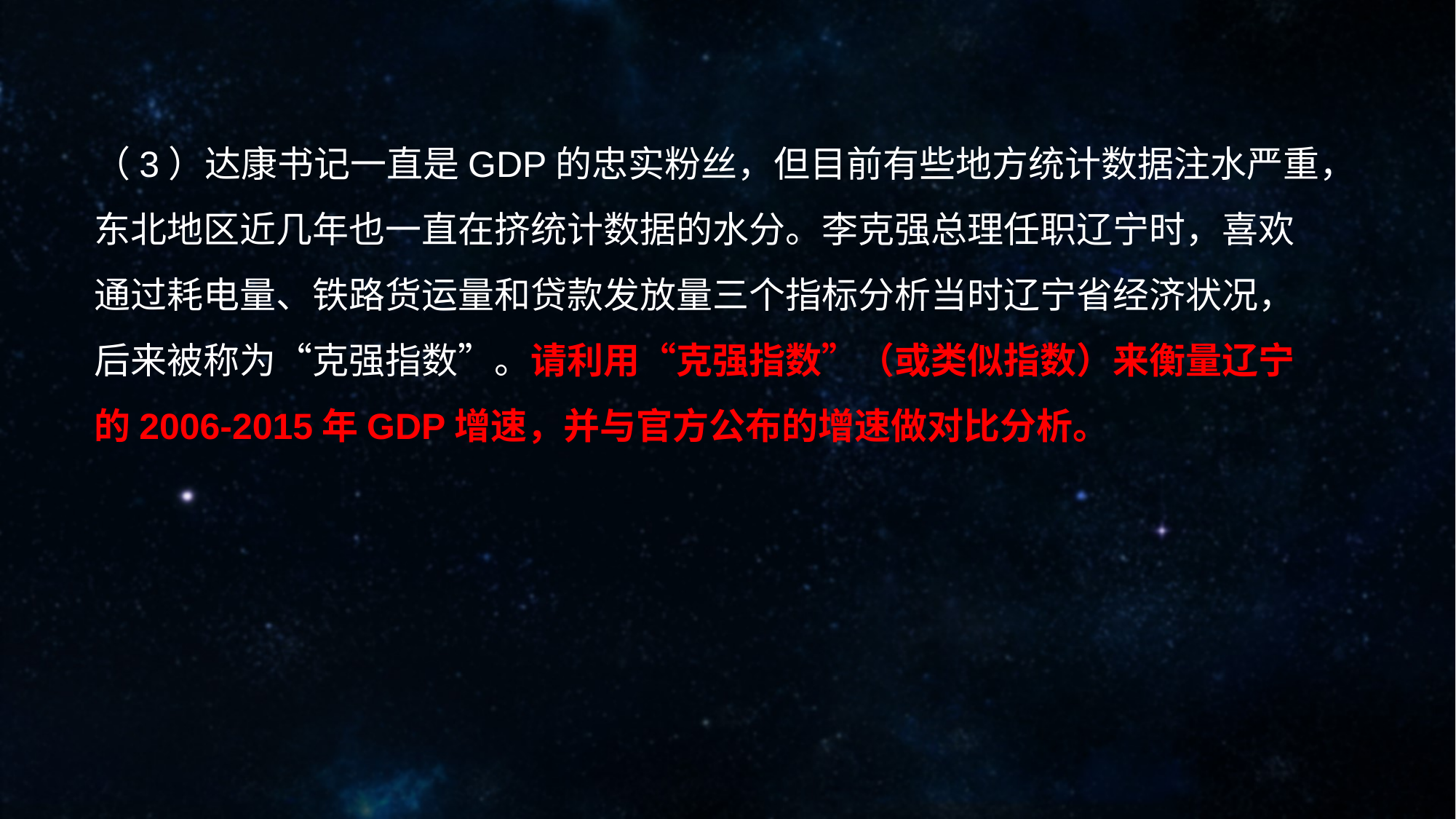

（3）达康书记一直是GDP的忠实粉丝，但目前有些地方统计数据注水严重，东北地区近几年也一直在挤统计数据的水分。李克强总理任职辽宁时，喜欢通过耗电量、铁路货运量和贷款发放量三个指标分析当时辽宁省经济状况，后来被称为“克强指数”。请利用“克强指数”（或类似指数）来衡量辽宁的2006-2015年GDP增速，并与官方公布的增速做对比分析。